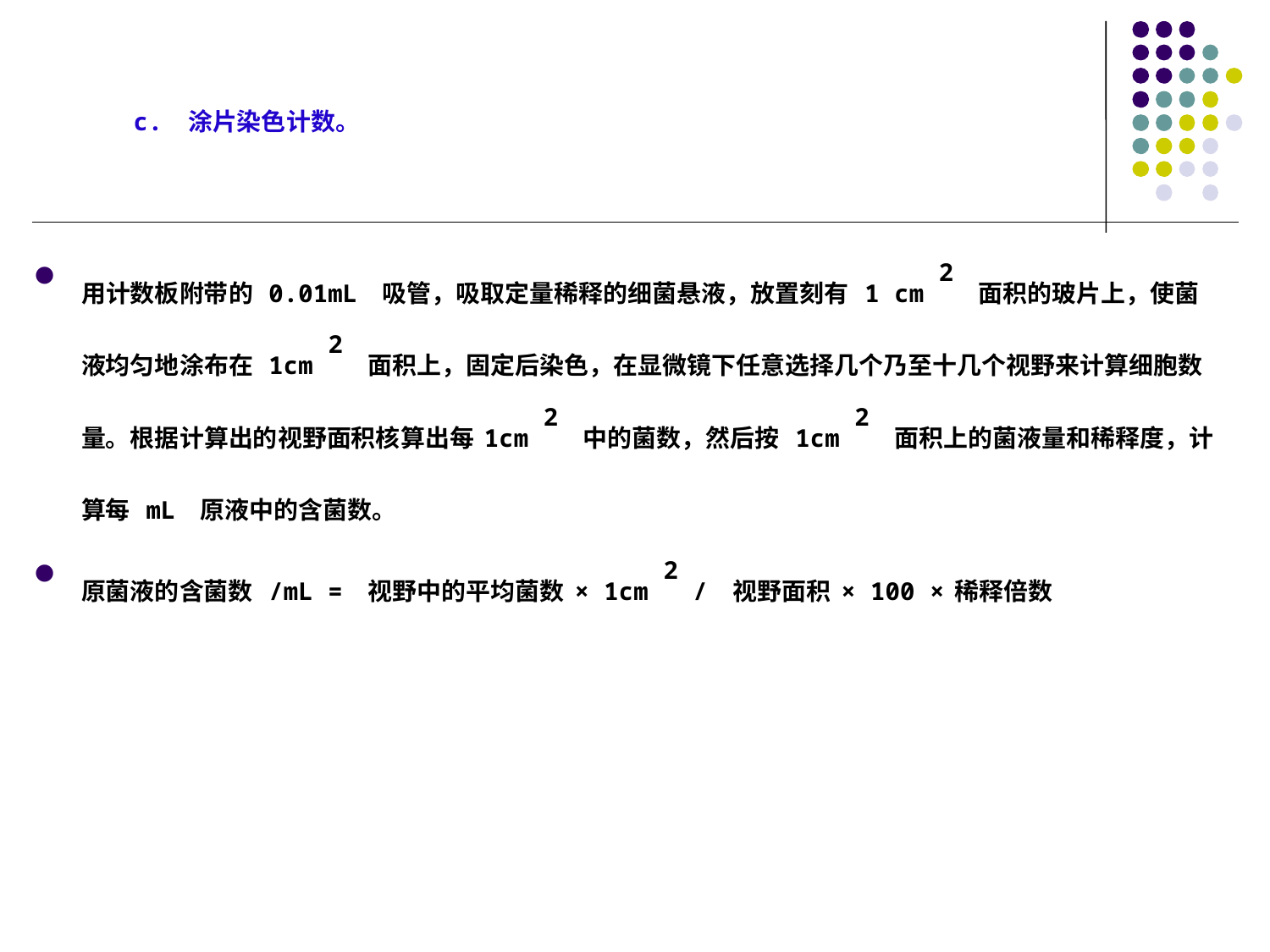

c. 涂片染色计数。
用计数板附带的 0.01mL 吸管，吸取定量稀释的细菌悬液，放置刻有 1 cm 2 面积的玻片上，使菌液均匀地涂布在 1cm 2 面积上，固定后染色，在显微镜下任意选择几个乃至十几个视野来计算细胞数量。根据计算出的视野面积核算出每1cm 2 中的菌数，然后按 1cm 2 面积上的菌液量和稀释度，计算每 mL 原液中的含菌数。
原菌液的含菌数 /mL = 视野中的平均菌数× 1cm 2 / 视野面积× 100 ×稀释倍数